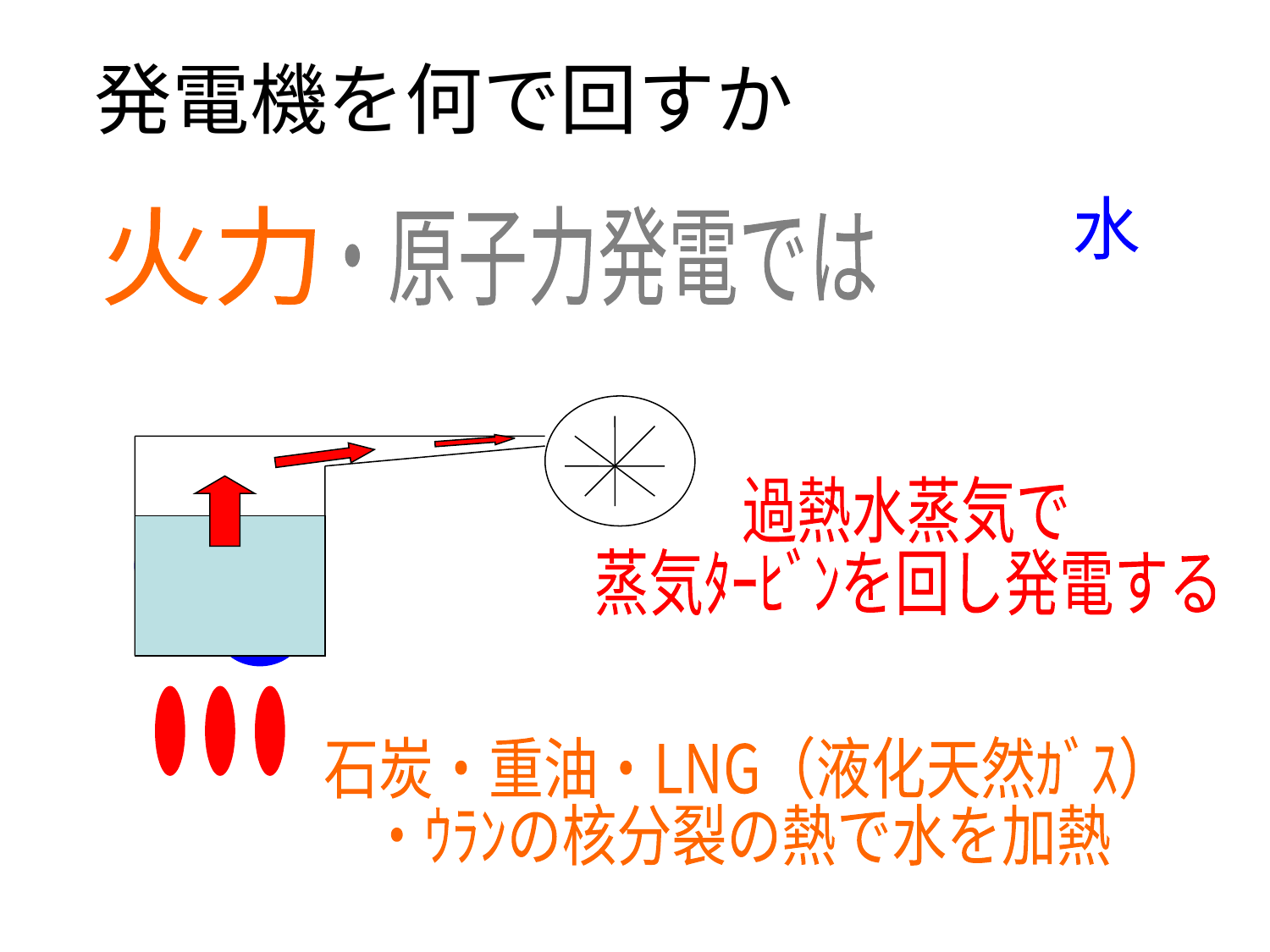

# 発電機を何で回すか
水
火力
・原子力発電では

過熱水蒸気で
蒸気ﾀｰﾋﾞﾝを回し発電する

石炭・重油・LNG（液化天然ｶﾞｽ）
・ｳﾗﾝの核分裂の熱で水を加熱